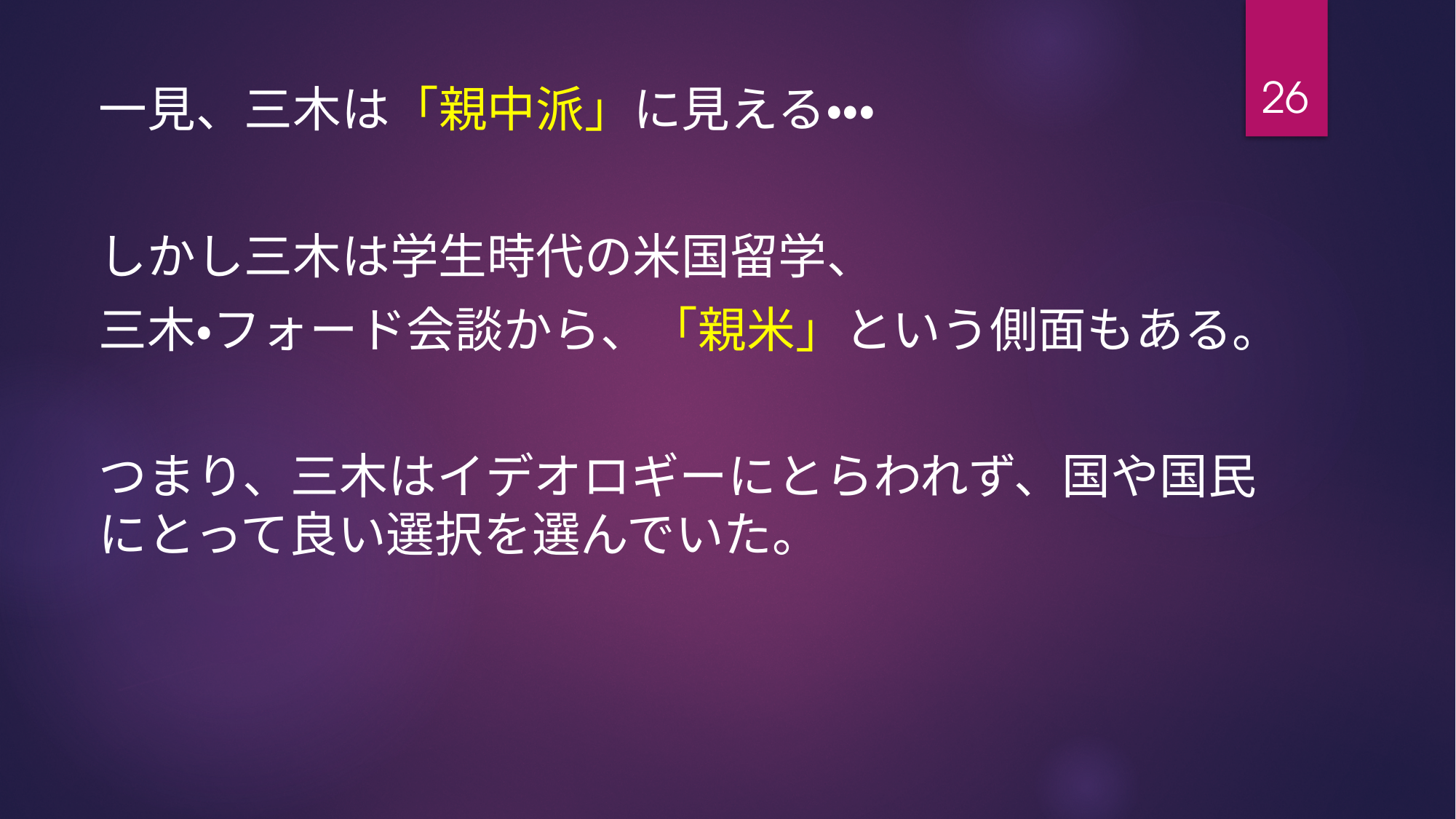

26
一見、三木は「親中派」に見える・・・

しかし三木は学生時代の米国留学、
三木・フォード会談から、「親米」という側面もある。

つまり、三木はイデオロギーにとらわれず、国や国民にとって良い選択を選んでいた。